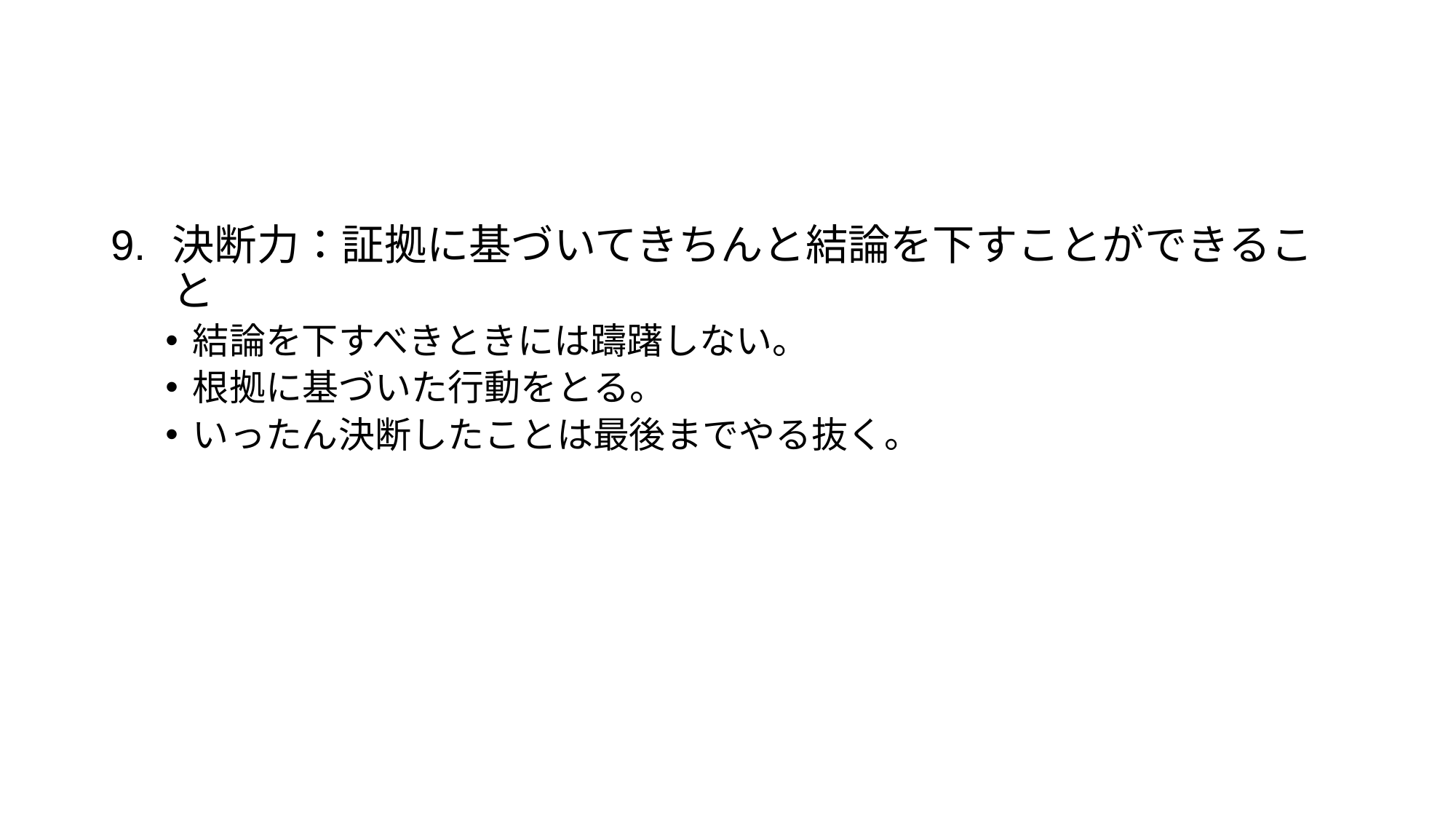

#
決断力：証拠に基づいてきちんと結論を下すことができること
結論を下すべきときには躊躇しない。
根拠に基づいた行動をとる。
いったん決断したことは最後までやる抜く。